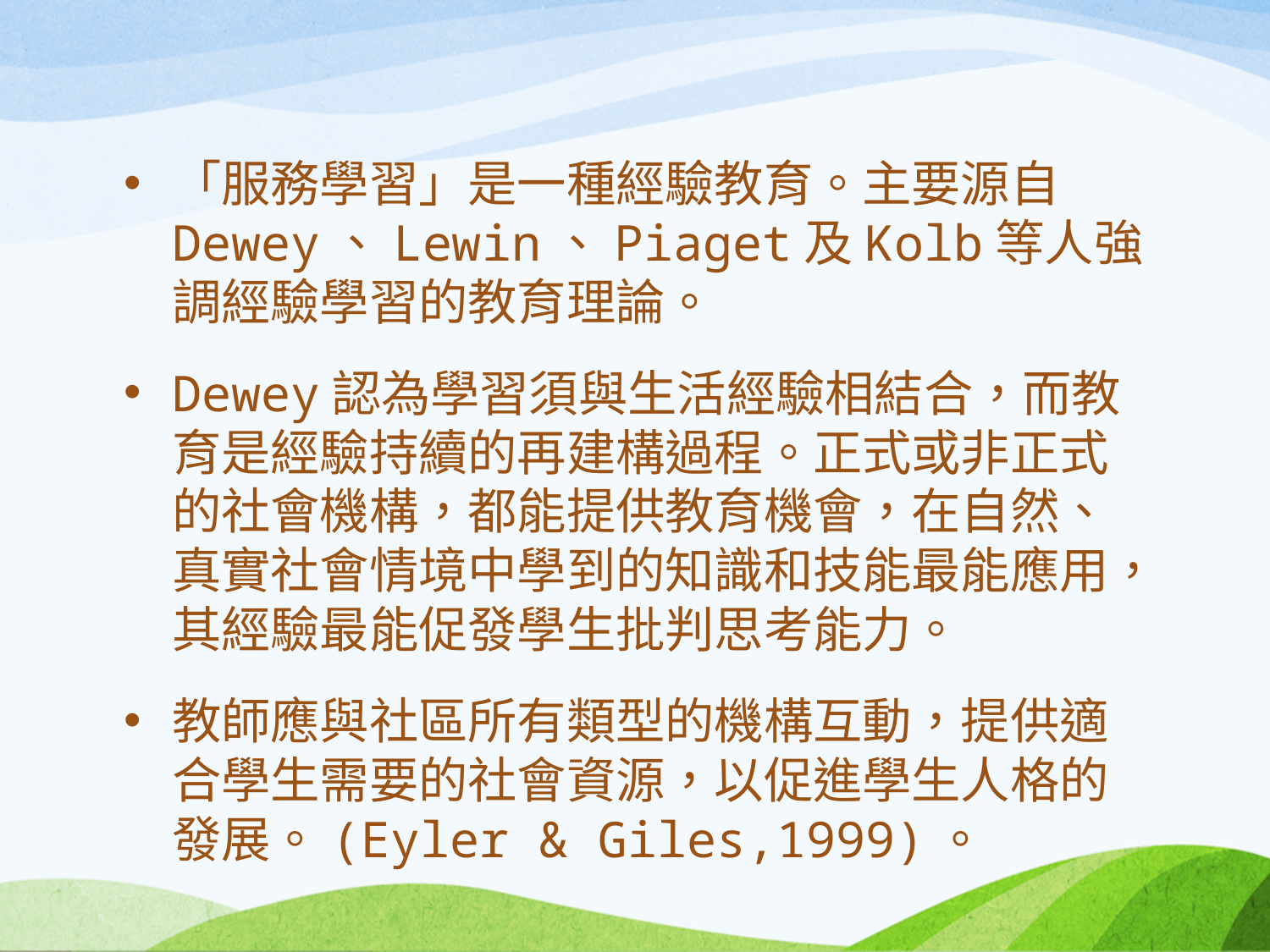

#
「服務學習」是一種經驗教育。主要源自Dewey、Lewin、Piaget及Kolb等人強調經驗學習的教育理論。
Dewey認為學習須與生活經驗相結合，而教育是經驗持續的再建構過程。正式或非正式的社會機構，都能提供教育機會，在自然、真實社會情境中學到的知識和技能最能應用，其經驗最能促發學生批判思考能力。
教師應與社區所有類型的機構互動，提供適合學生需要的社會資源，以促進學生人格的發展。(Eyler & Giles,1999)。